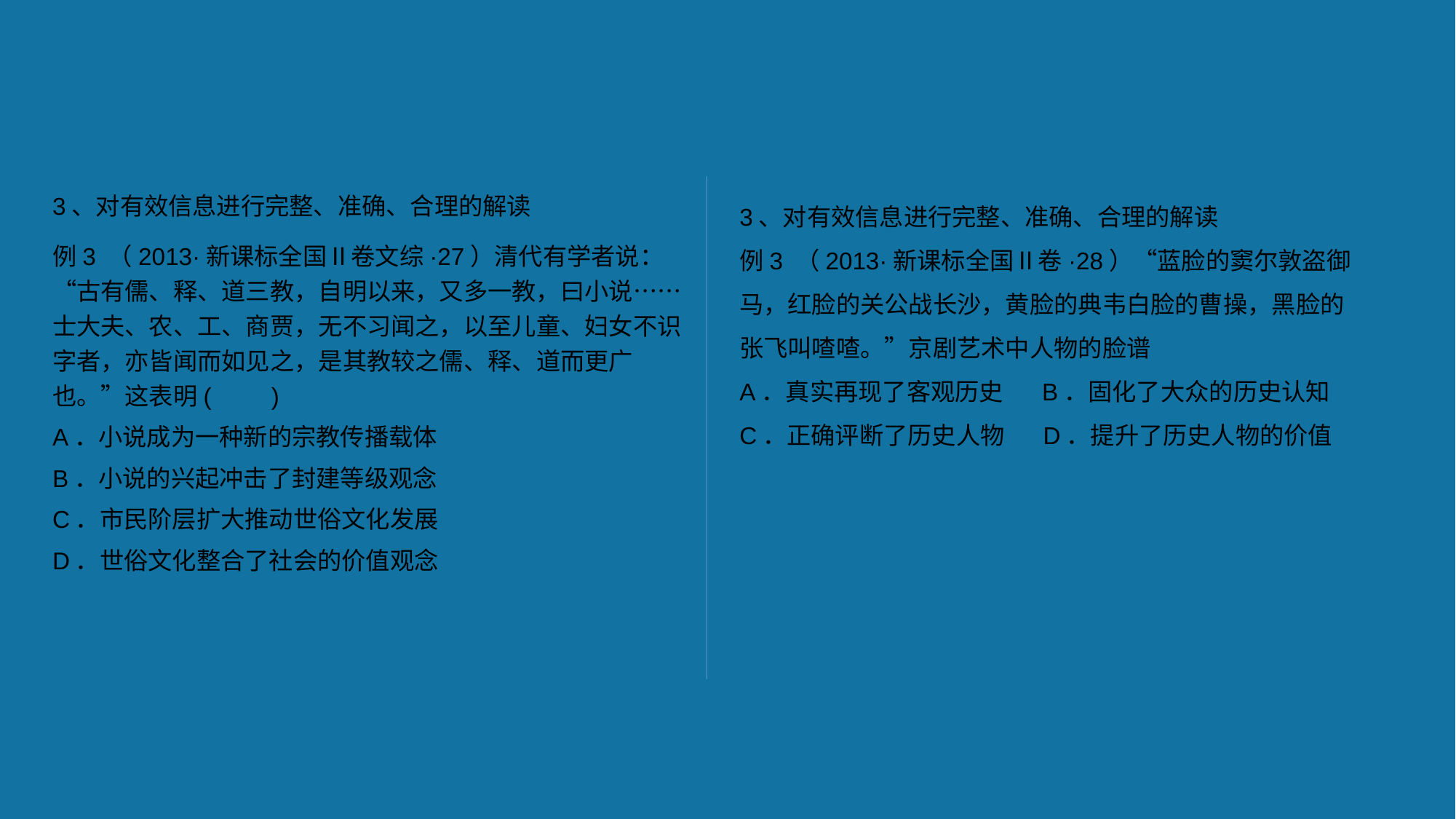

2、考核目标与要求例题变化

2018考核目标与要求
3、对有效信息进行完整、准确、合理的解读
例3 （2013·新课标全国Ⅱ卷文综·27）清代有学者说：“古有儒、释、道三教，自明以来，又多一教，曰小说……士大夫、农、工、商贾，无不习闻之，以至儿童、妇女不识字者，亦皆闻而如见之，是其教较之儒、释、道而更广也。”这表明(　　)
A．小说成为一种新的宗教传播载体
B．小说的兴起冲击了封建等级观念
C．市民阶层扩大推动世俗文化发展
D．世俗文化整合了社会的价值观念
【说明】本题旨在考查考生解读、提炼材料信息，运用所学知识解决历史问题的能力。试题要求考生透过小说受到欢迎，传播范围广，超过了儒、释、道三教的现象，结合所学知识可知，对其合理解读，揭示了小说蓬勃发展背后的深层原因。

2019考核目标与要求
3、对有效信息进行完整、准确、合理的解读
例3 （2013·新课标全国Ⅱ卷·28）“蓝脸的窦尔敦盗御马，红脸的关公战长沙，黄脸的典韦白脸的曹操，黑脸的张飞叫喳喳。”京剧艺术中人物的脸谱
A．真实再现了客观历史      B．固化了大众的历史认知
C．正确评断了历史人物      D．提升了历史人物的价值

【说明】本题立意在于通过考生对所熟悉的京剧艺术中人物脸谱的固定化，考查考生解读、提炼题干信息，以及运用所学知识解决历史问题的能力。京剧是我国的国粹，是一门独具特色的艺术体系，它来源于生活，但是高于生活。脸谱与真实历史人物的相貌没有任何联系，脸谱也不代表对历史人物的正确评断，对历史人物的价值也没有任何作用。京剧脸谱主要是将大众对历史人物的认识，采用程式化的方式呈现出来。